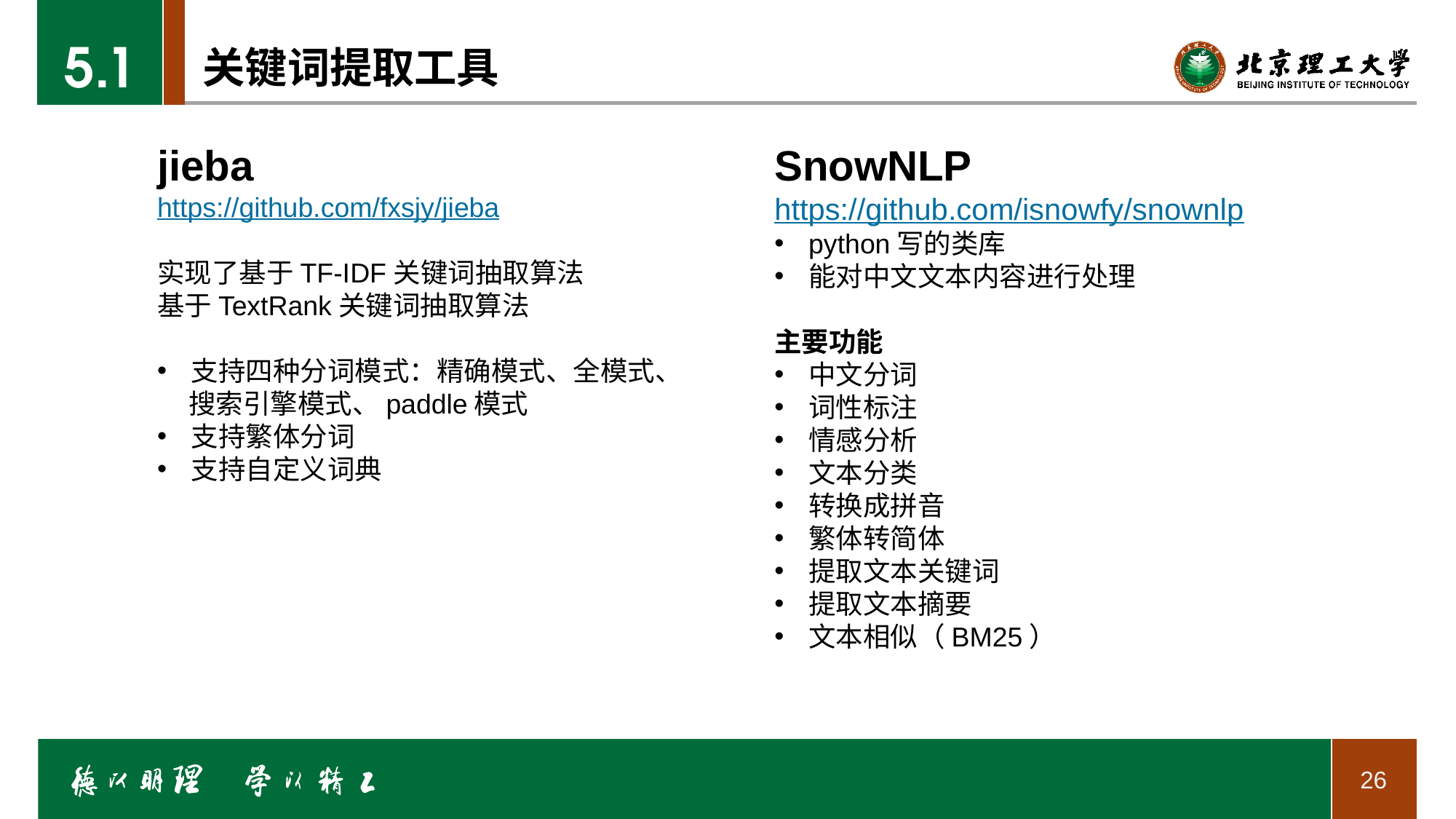

5.1
# 关键词提取工具
jieba
https://github.com/fxsjy/jieba

实现了基于TF-IDF关键词抽取算法
基于TextRank关键词抽取算法

支持四种分词模式：精确模式、全模式、
    搜索引擎模式、paddle模式
支持繁体分词
支持自定义词典

SnowNLP
https://github.com/isnowfy/snownlp
python写的类库
能对中文文本内容进行处理

主要功能
中文分词
词性标注
情感分析
文本分类
转换成拼音
繁体转简体
提取文本关键词
提取文本摘要
文本相似（BM25）